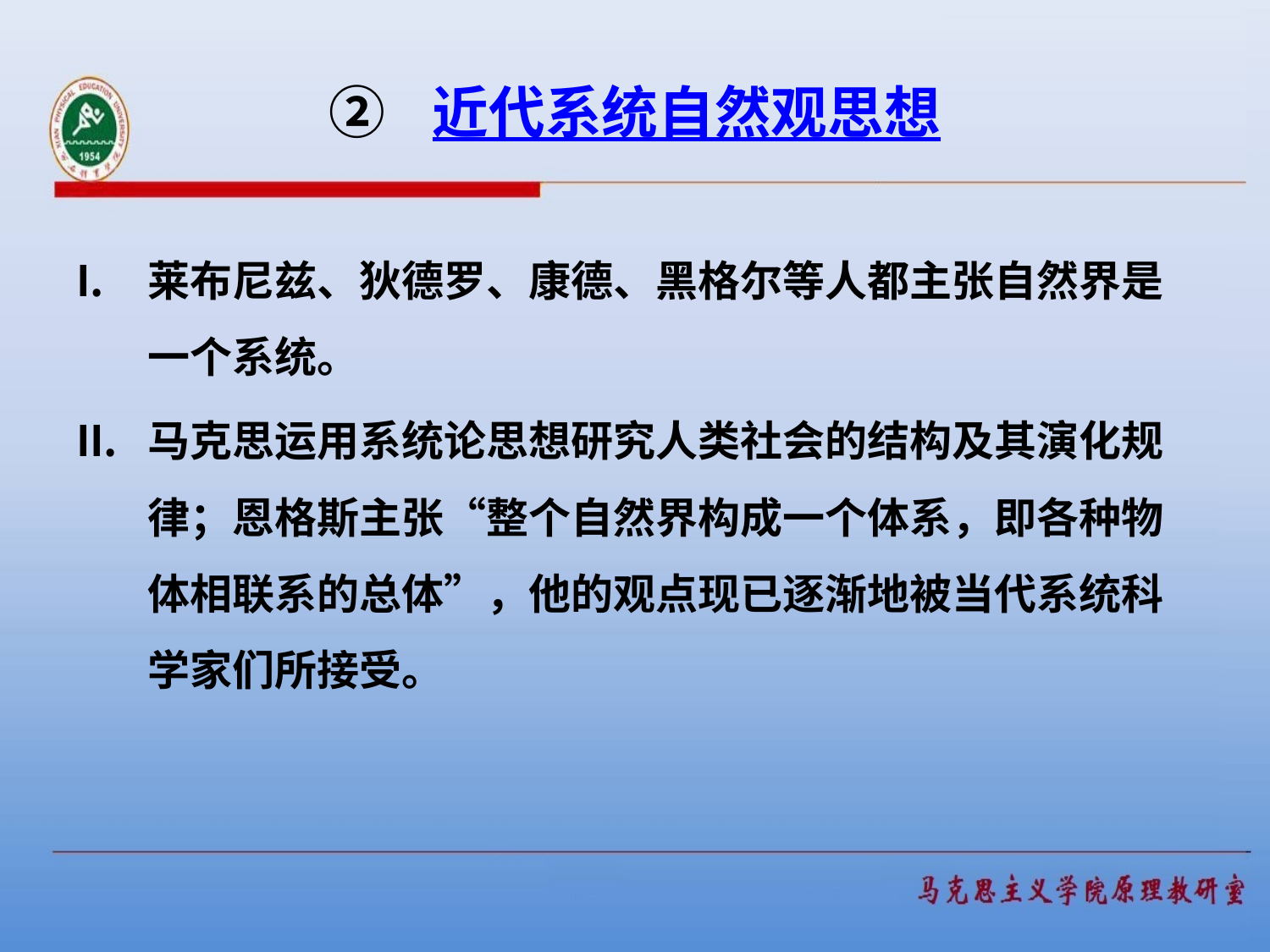

# 近代系统自然观思想
莱布尼兹、狄德罗、康德、黑格尔等人都主张自然界是一个系统。
马克思运用系统论思想研究人类社会的结构及其演化规律；恩格斯主张“整个自然界构成一个体系，即各种物体相联系的总体”，他的观点现已逐渐地被当代系统科学家们所接受。